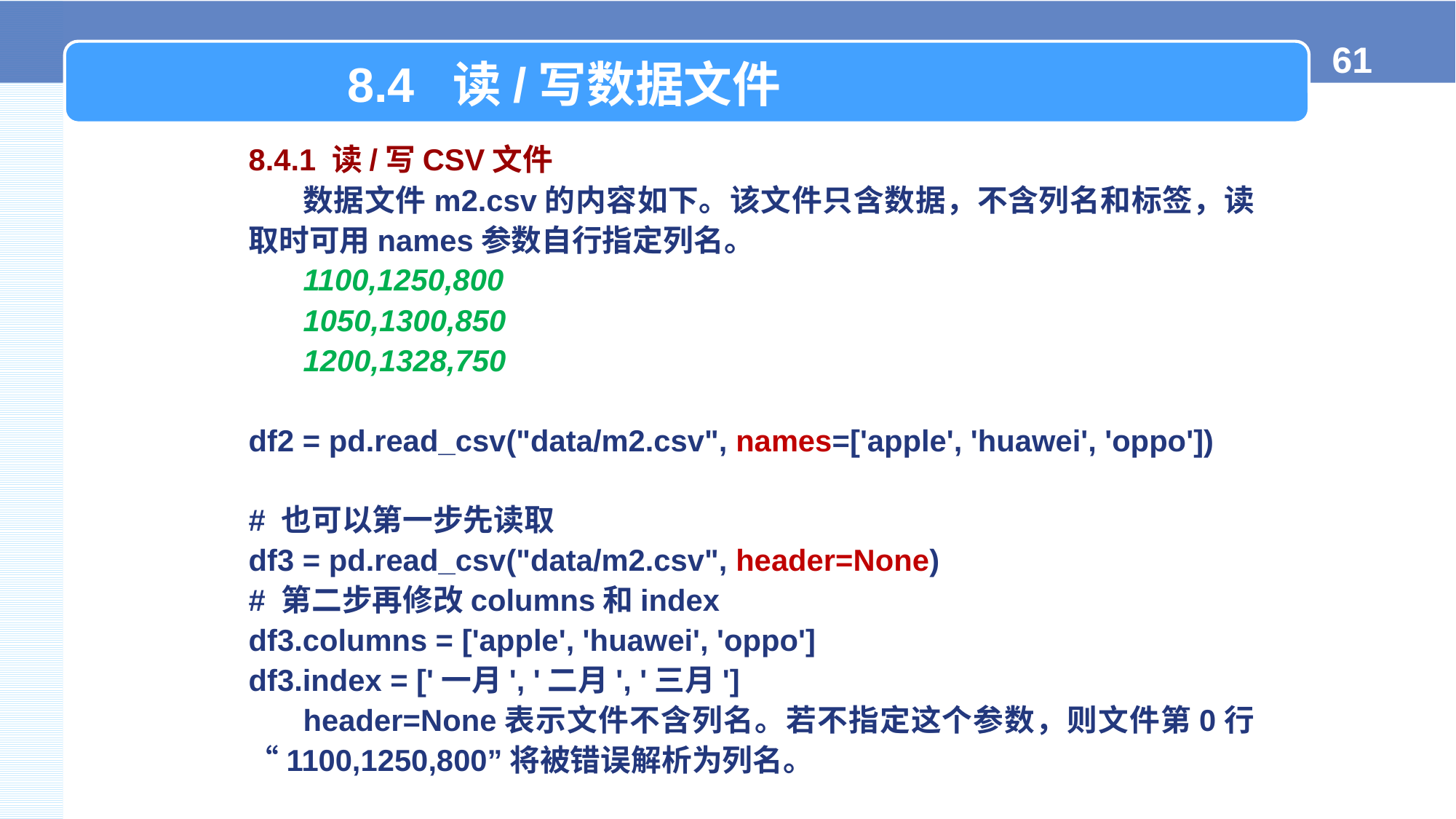

8.4  读/写数据文件
8.4.1 读/写CSV文件
数据文件m2.csv的内容如下。该文件只含数据，不含列名和标签，读取时可用names参数自行指定列名。
1100,1250,800
1050,1300,850
1200,1328,750

df2 = pd.read_csv("data/m2.csv", names=['apple', 'huawei', 'oppo'])

# 也可以第一步先读取
df3 = pd.read_csv("data/m2.csv", header=None)
# 第二步再修改columns和index
df3.columns = ['apple', 'huawei', 'oppo']
df3.index = ['一月', '二月', '三月']
header=None表示文件不含列名。若不指定这个参数，则文件第0行“1100,1250,800”将被错误解析为列名。